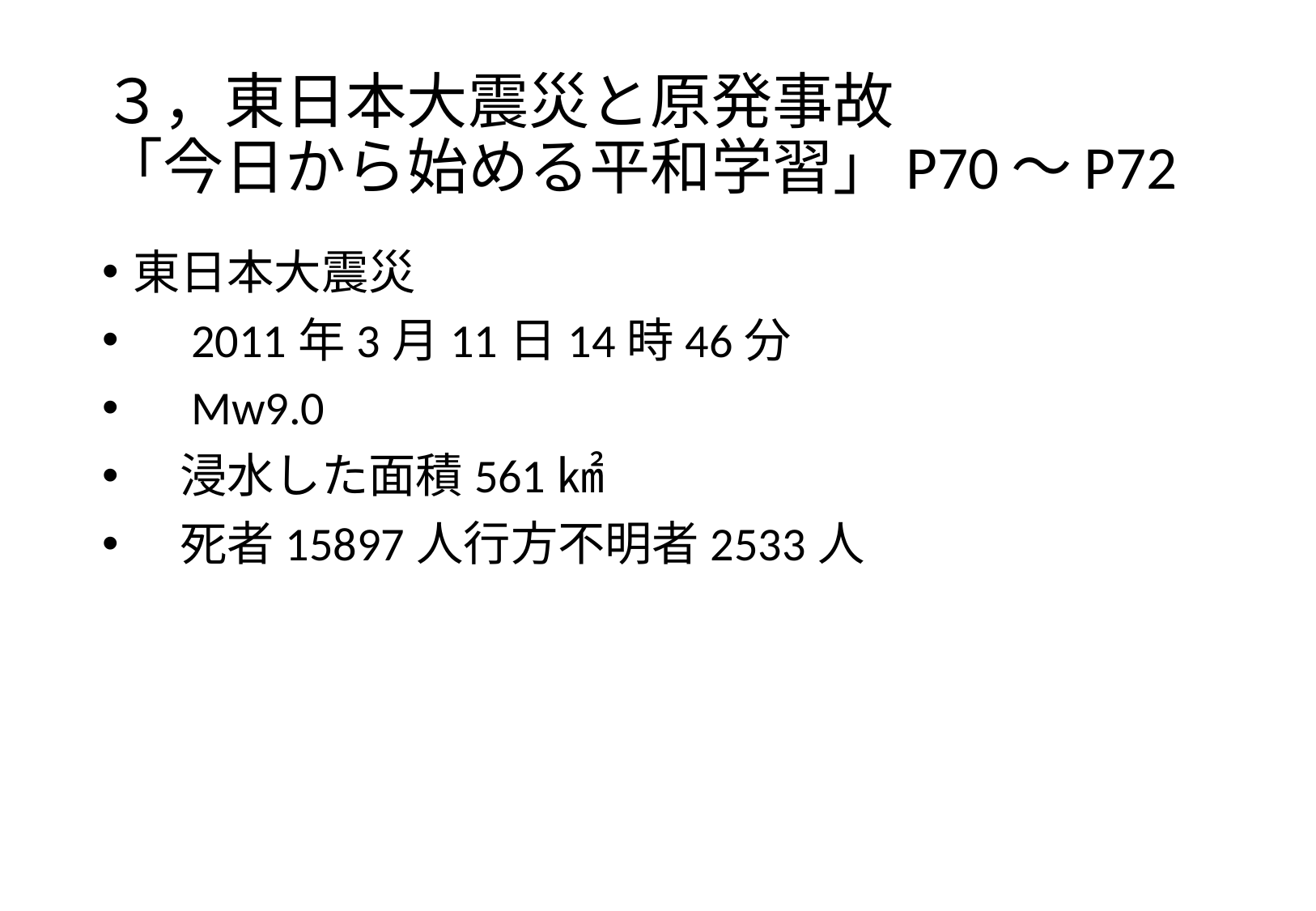

# ３，東日本大震災と原発事故 「今日から始める平和学習」P70～P72
東日本大震災
　2011年3月11日14時46分
　Mw9.0
　浸水した面積561㎢
　死者15897人行方不明者2533人